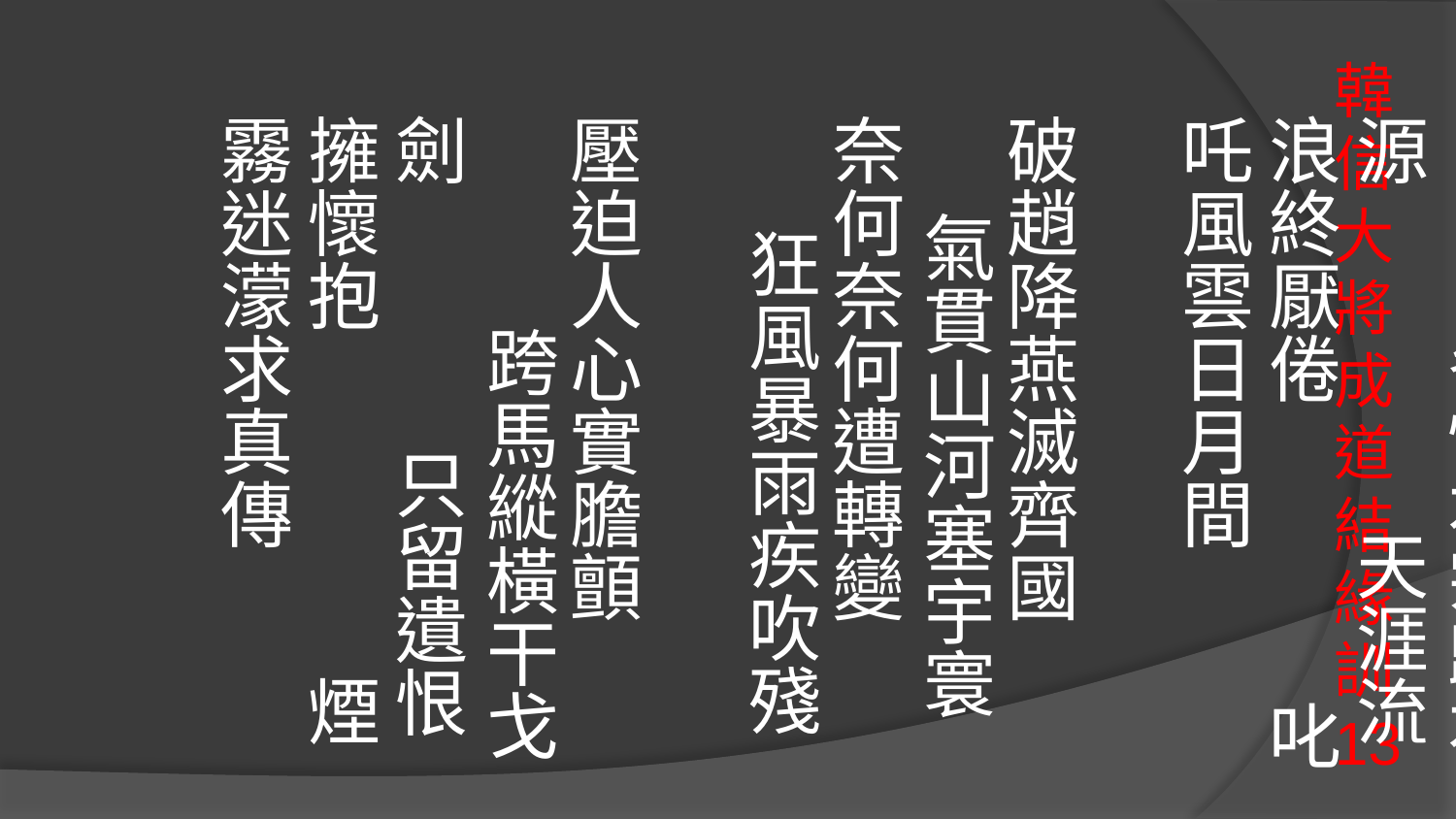

刀俎之上有危險                       參悟本宗歸本源                     天涯流浪終厭倦                  叱吒風雲日月間
破趙降燕滅齊國                氣貫山河塞宇寰
奈何奈何遭轉變                 狂風暴雨疾吹殘
壓迫人心實膽顫                       跨馬縱橫干戈劍                只留遺恨擁懷抱                     煙霧迷濛求真傳
# 韓 信大將成道結緣訓13